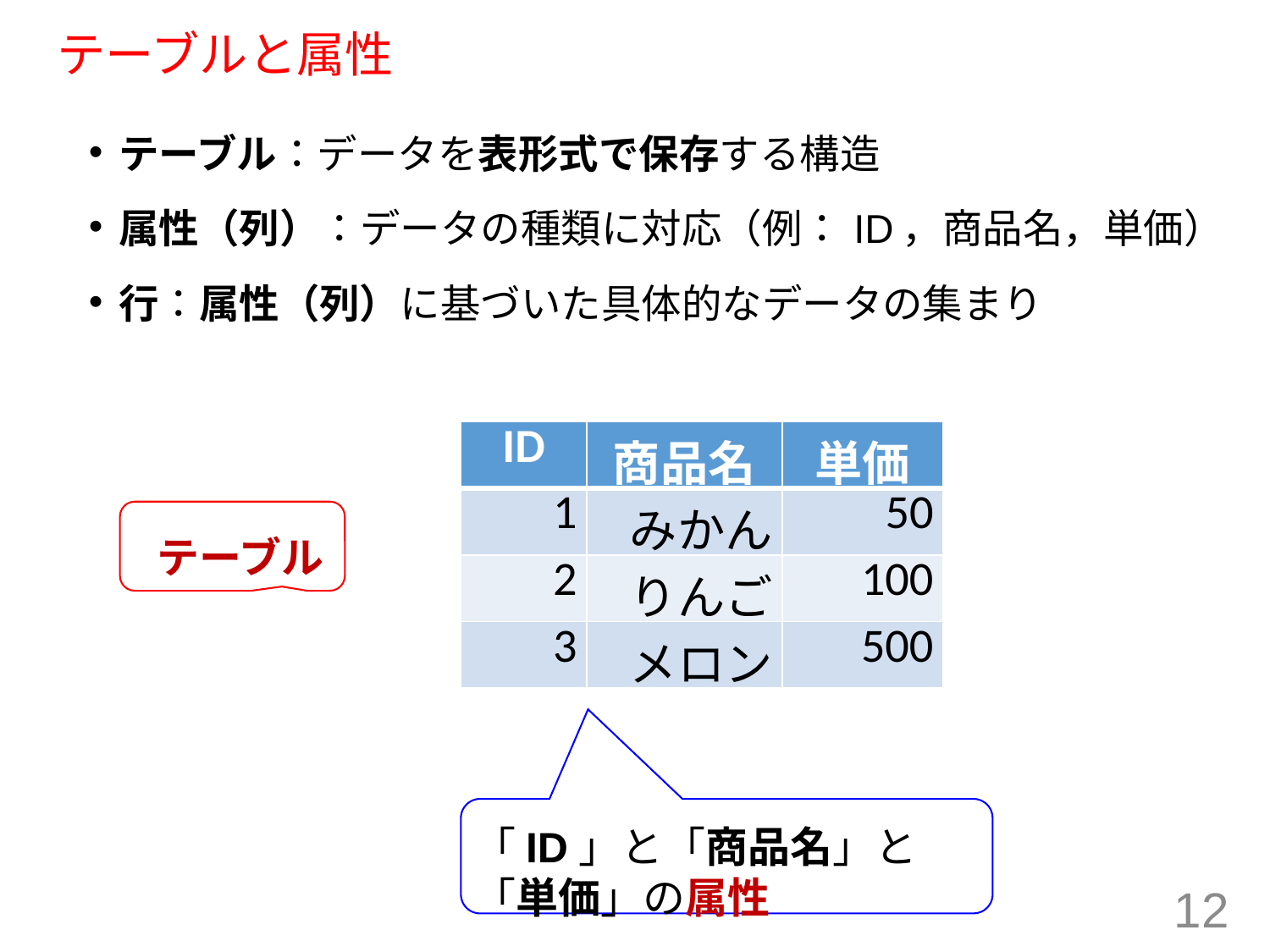

# テーブルと属性
テーブル：データを表形式で保存する構造
属性（列）：データの種類に対応（例：ID，商品名，単価）
行：属性（列）に基づいた具体的なデータの集まり

| ID | 商品名 | 単価 |
| --- | --- | --- |
| 1 | みかん | 50 |
| 2 | りんご | 100 |
| 3 | メロン | 500 |

テーブル

「ID」と「商品名」と「単価」の属性
12